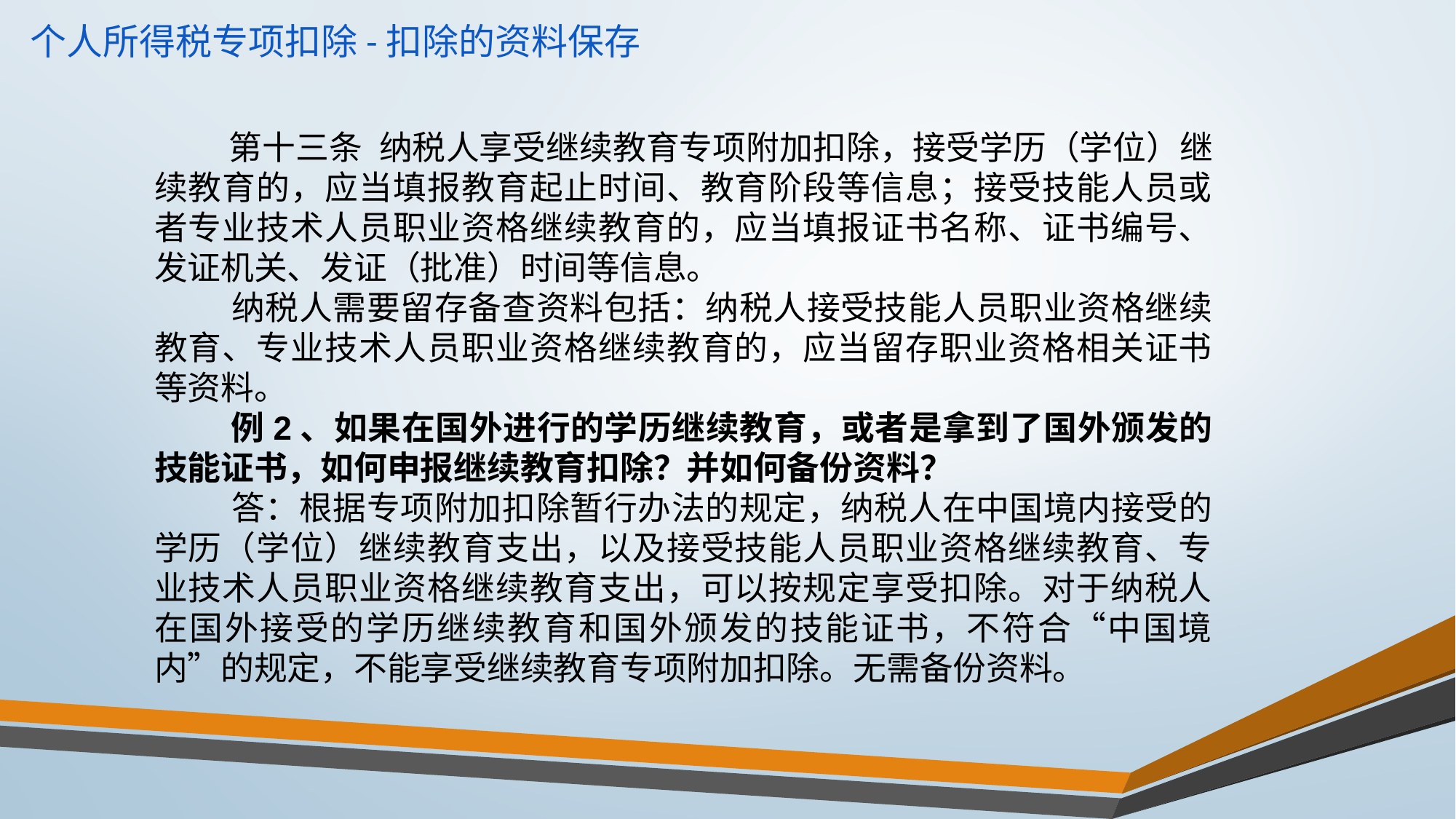

第十三条 纳税人享受继续教育专项附加扣除，接受学历（学位）继续教育的，应当填报教育起止时间、教育阶段等信息；接受技能人员或者专业技术人员职业资格继续教育的，应当填报证书名称、证书编号、发证机关、发证（批准）时间等信息。
    纳税人需要留存备查资料包括：纳税人接受技能人员职业资格继续教育、专业技术人员职业资格继续教育的，应当留存职业资格相关证书等资料。
    例2、如果在国外进行的学历继续教育，或者是拿到了国外颁发的技能证书，如何申报继续教育扣除？并如何备份资料？
    答：根据专项附加扣除暂行办法的规定，纳税人在中国境内接受的学历（学位）继续教育支出，以及接受技能人员职业资格继续教育、专业技术人员职业资格继续教育支出，可以按规定享受扣除。对于纳税人在国外接受的学历继续教育和国外颁发的技能证书，不符合“中国境内”的规定，不能享受继续教育专项附加扣除。无需备份资料。